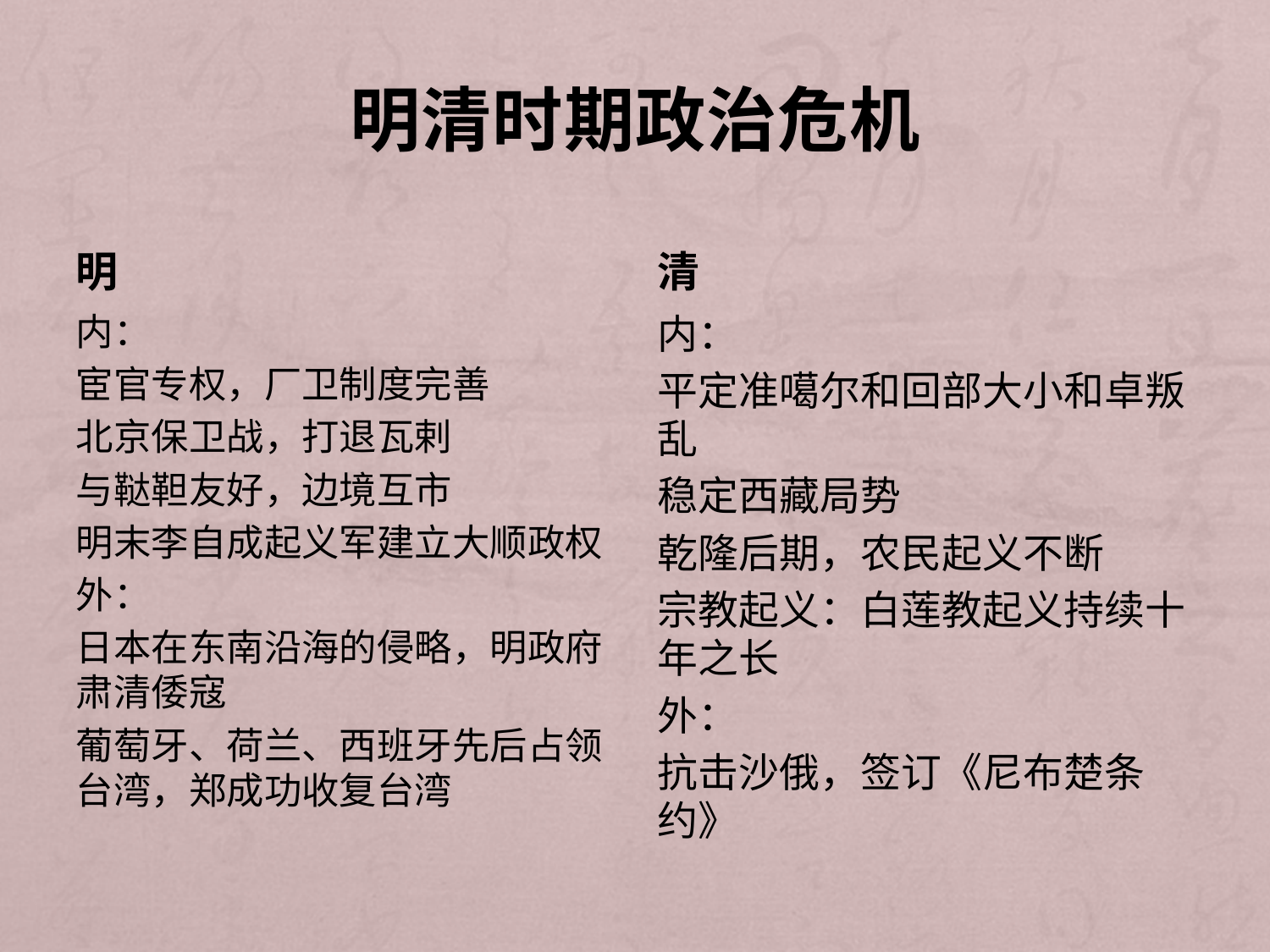

# 明清时期政治危机
明
清
内：
宦官专权，厂卫制度完善
北京保卫战，打退瓦剌
与鞑靼友好，边境互市
明末李自成起义军建立大顺政权
外：
日本在东南沿海的侵略，明政府肃清倭寇
葡萄牙、荷兰、西班牙先后占领台湾，郑成功收复台湾
内：
平定准噶尔和回部大小和卓叛乱
稳定西藏局势
乾隆后期，农民起义不断
宗教起义：白莲教起义持续十年之长
外：
抗击沙俄，签订《尼布楚条约》